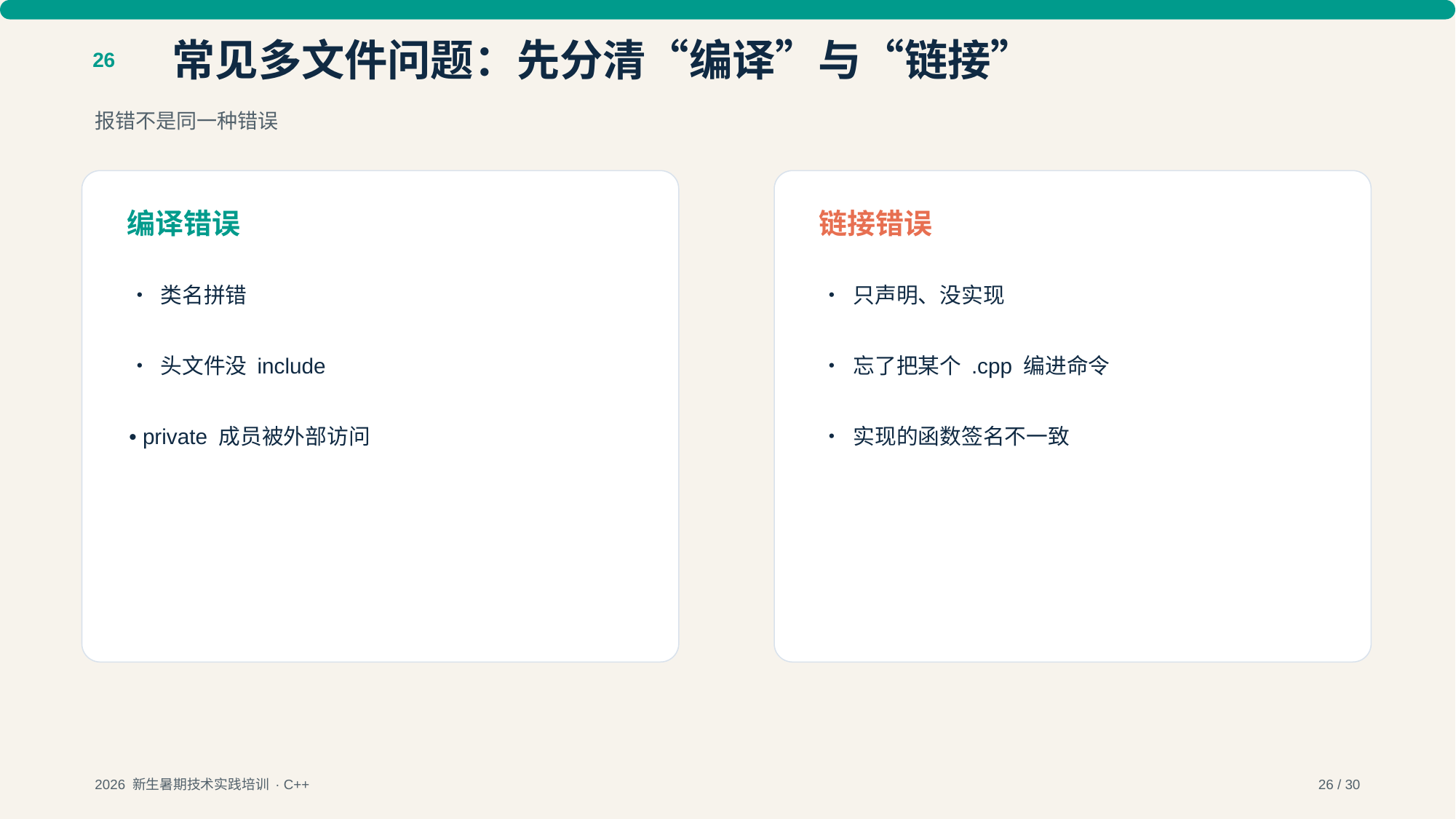

常见多文件问题：先分清“编译”与“链接”
26
报错不是同一种错误

编译错误
链接错误
• 类名拼错
• 只声明、没实现
• 头文件没 include
• 忘了把某个 .cpp 编进命令
• private 成员被外部访问
• 实现的函数签名不一致
2026 新生暑期技术实践培训 · C++
26 / 30